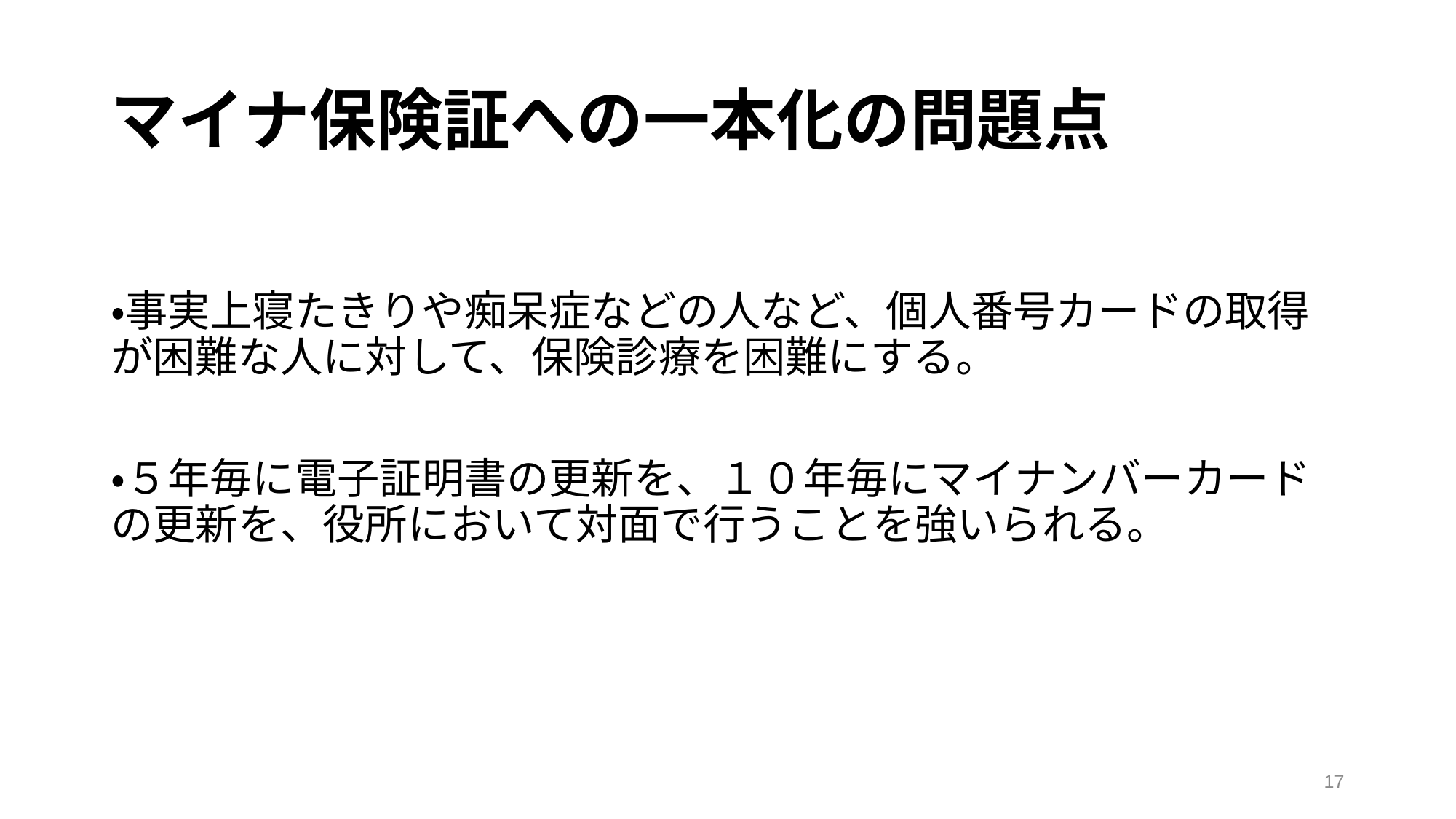

# マイナ保険証への一本化の問題点

・事実上寝たきりや痴呆症などの人など、個人番号カードの取得が困難な人に対して、保険診療を困難にする。

・５年毎に電子証明書の更新を、１０年毎にマイナンバーカードの更新を、役所において対面で行うことを強いられる。
17